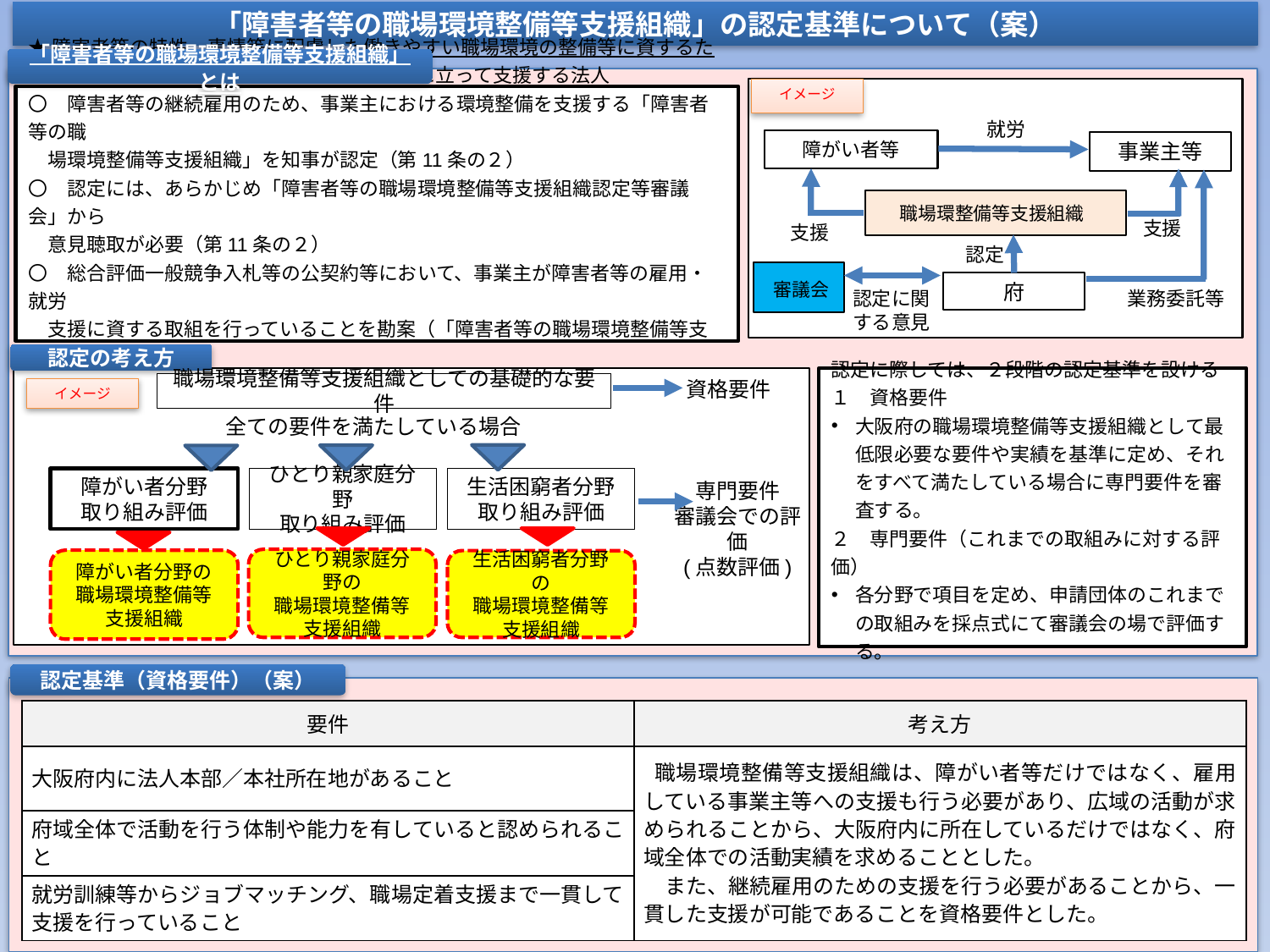

「障害者等の職場環境整備等支援組織」の認定基準について（案）
「障害者等の職場環境整備等支援組織」とは

イメージ
★障害者等の特性、事情等に配慮した働きやすい職場環境の整備等に資するため、事業主と、その雇用する障害者等との間に立って支援する法人
〇　障害者等の継続雇用のため、事業主における環境整備を支援する「障害者等の職
　場環境整備等支援組織」を知事が認定（第11条の２）
〇　認定には、あらかじめ「障害者等の職場環境整備等支援組織認定等審議会」から
　意見聴取が必要（第11条の２）
〇　総合評価一般競争入札等の公契約等において、事業主が障害者等の雇用・就労
　支援に資する取組を行っていることを勘案（「障害者等の職場環境整備等支援組織の
　活用」を含む）（第12条の２）
就労
障がい者等
事業主等

府
職場環整備等支援組織

支援
支援
認定
審議会

認定に関する意見
業務委託等
認定の考え方
資格要件

認定に際しては、２段階の認定基準を設ける
１　資格要件
大阪府の職場環境整備等支援組織として最低限必要な要件や実績を基準に定め、それをすべて満たしている場合に専門要件を審査する。
２　専門要件（これまでの取組みに対する評価）
各分野で項目を定め、申請団体のこれまでの取組みを採点式にて審議会の場で評価する。
職場環境整備等支援組織としての基礎的な要件
イメージ
全ての要件を満たしている場合

生活困窮者分野
取り組み評価
ひとり親家庭分野
取り組み評価
障がい者分野
取り組み評価
専門要件
審議会での評価
(点数評価)

ひとり親家庭分野の
職場環境整備等
支援組織
障がい者分野の
職場環境整備等
支援組織
生活困窮者分野の
職場環境整備等
支援組織
認定基準（資格要件）（案）

| 要件 | 考え方 |
| --- | --- |
| 大阪府内に法人本部／本社所在地があること | 職場環境整備等支援組織は、障がい者等だけではなく、雇用している事業主等への支援も行う必要があり、広域の活動が求められることから、大阪府内に所在しているだけではなく、府域全体での活動実績を求めることとした。 　また、継続雇用のための支援を行う必要があることから、一貫した支援が可能であることを資格要件とした。 |
| 府域全体で活動を行う体制や能力を有していると認められること |  |
| 就労訓練等からジョブマッチング、職場定着支援まで一貫して支援を行っていること |  |